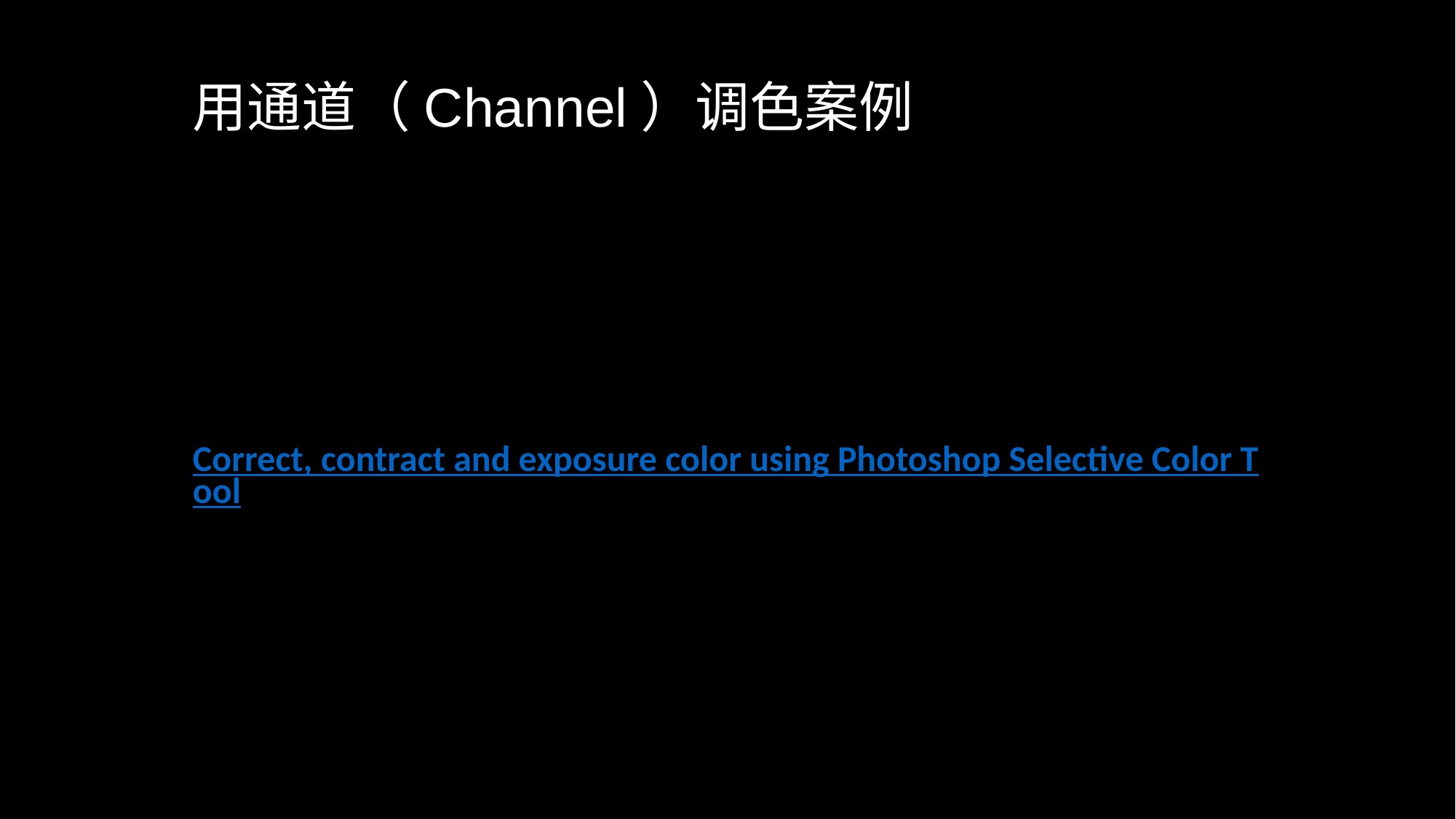

# 用通道（Channel）调色案例

Correct, contract and exposure color using Photoshop Selective Color Tool